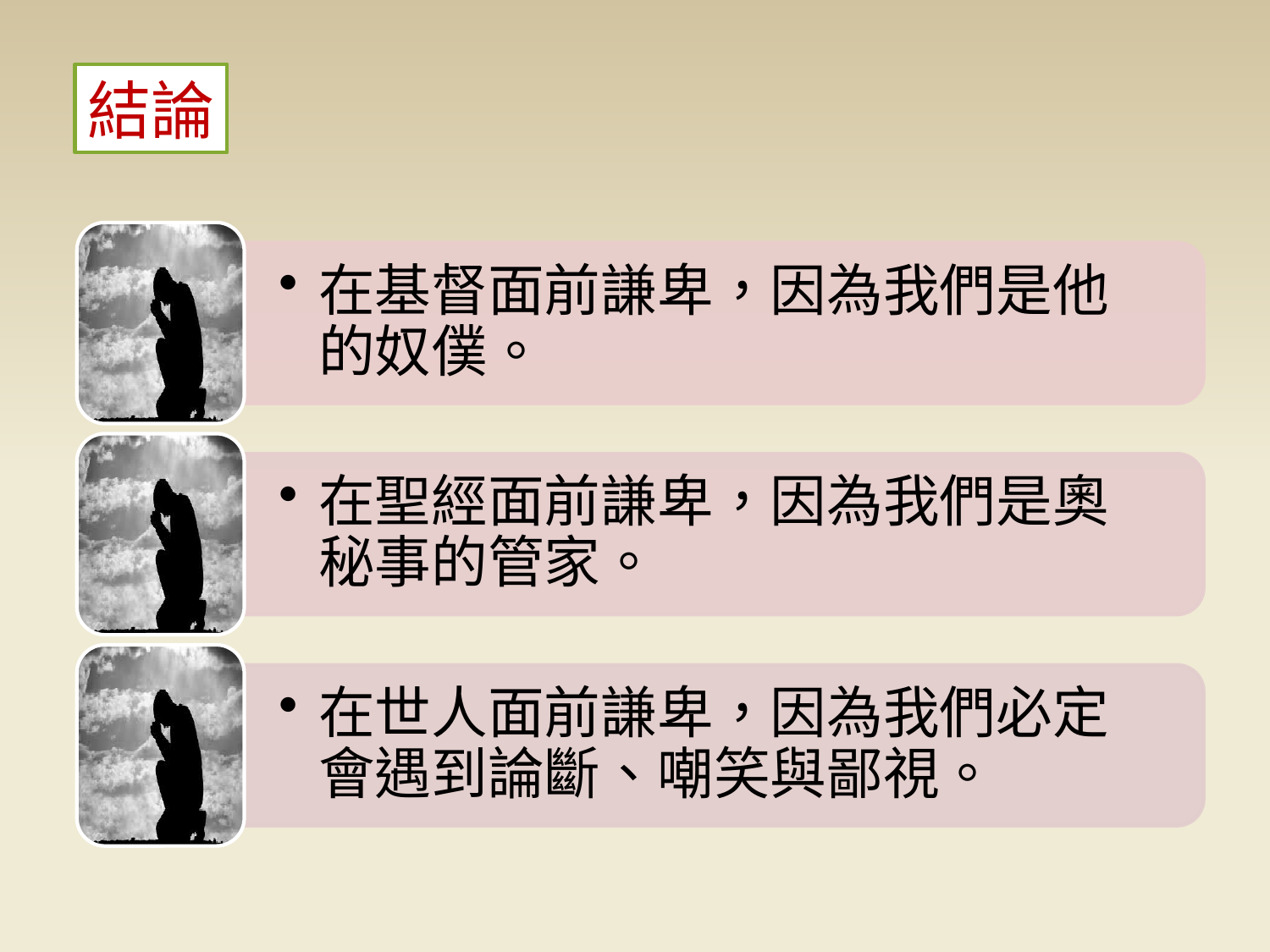

結論
在基督面前謙卑，因為我們是他的奴僕。

在聖經面前謙卑，因為我們是奧秘事的管家。

在世人面前謙卑，因為我們必定會遇到論斷、嘲笑與鄙視。